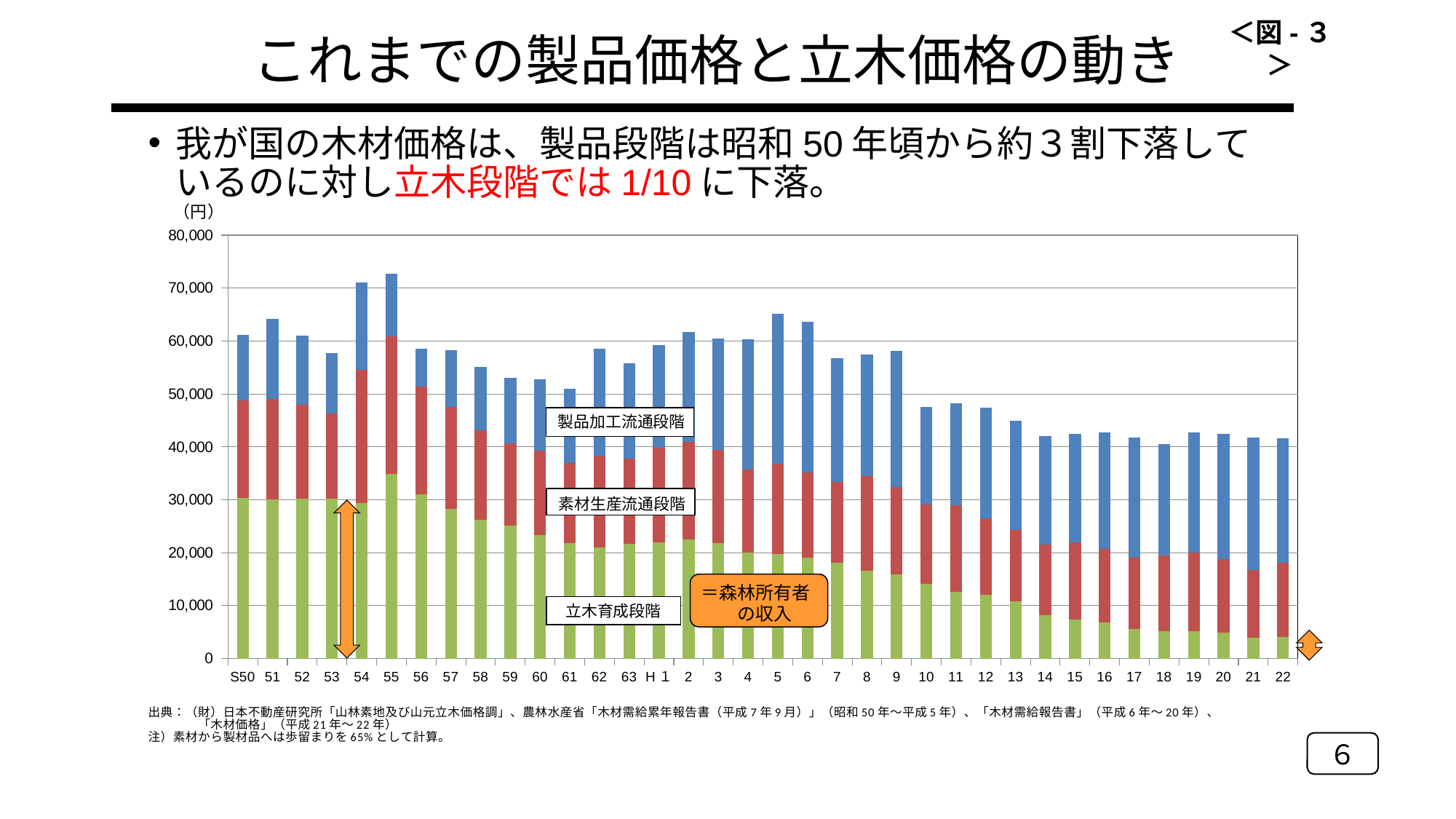

これまでの製品価格と立木価格の動き
＜図-３＞
我が国の木材価格は、製品段階は昭和50年頃から約３割下落しているのに対し立木段階では1/10に下落。

### Chart

| Category |  |  |  |
|---|---|---|---|
| S50 | 30347.692307692298 | 18421.538461538457 | 12430.769230769229 |
| 51 | 30123.076923076896 | 18953.846153846156 | 15123.076923076833 |
| 52 | 30201.538461538457 | 17798.46153846153 | 13000.0 |
| 53 | 30218.46153846153 | 16089.230769230846 | 11392.30769230768 |
| 54 | 29364.615384615383 | 25250.769230769234 | 16484.615384615383 |
| 55 | 34933.84615384624 | 25989.230769230697 | 11776.923076923073 |
| 56 | 31098.46153846153 | 20286.153846153844 | 7115.384615384617 |
| 57 | 28255.38461538462 | 19283.076923076896 | 10761.538461538561 |
| 58 | 26270.76923076923 | 16806.153846153848 | 12023.076923076838 |
| 59 | 25149.230769230697 | 15466.153846153858 | 12484.615384615387 |
| 60 | 23316.923076923074 | 15913.84615384615 | 13569.23076923085 |
| 61 | 21760.0 | 15163.076923076833 | 14076.923076923073 |
| 62 | 20958.46153846153 | 17349.230769230697 | 20292.307692307695 |
| 63 | 21647.692307692298 | 16198.461538461523 | 17953.846153846156 |
| H１ | 21972.30769230769 | 17873.846153846152 | 19453.846153846152 |
| 2 | 22453.846153846152 | 18469.230769230697 | 20776.923076923085 |
| 3 | 21855.38461538462 | 17529.230769230697 | 21115.38461538462 |
| 4 | 20092.30769230769 | 15599.999999999907 | 24707.692307692298 |
| 5 | 19806.153846153844 | 16963.076923076896 | 28430.769230769234 |
| 6 | 19080.0 | 16150.769230769227 | 28369.230769230697 |
| 7 | 18046.153846153844 | 15338.461538461523 | 23415.38461538462 |
| 8 | 16630.76923076923 | 17830.76923076923 | 23038.46153846153 |
| 9 | 15866.153846153858 | 16595.38461538462 | 25738.46153846153 |
| 10 | 14140.0 | 14936.923076923073 | 18423.076923076896 |
| 11 | 12601.53846153856 | 16321.53846153856 | 19376.923076923078 |
| 12 | 11990.769230769229 | 14470.769230769229 | 20938.46153846153 |
| 13 | 10841.53846153856 | 13466.153846153858 | 20592.30769230769 |
| 14 | 8203.076923076824 | 13335.384615384603 | 20461.538461538457 |
| 15 | 7386.153846153895 | 14613.84615384615 | 20400.0 |
| 16 | 6780.0 | 13989.23076923085 | 21930.76923076923 |
| 17 | 5581.538461538461 | 13495.384615384603 | 22723.076923076896 |
| 18 | 5126.153846153895 | 14412.30769230768 | 20961.538461538457 |
| 19 | 5183.0769230769665 | 14816.923076923073 | 22700.0 |
| 20 | 4867.692307692309 | 13901.53846153856 | 23630.76923076923 |
| 21 | 3920.0 | 12849.23076923085 | 24930.76923076923 |
| 22 | 4083.076923076923 | 14070.769230769229 | 23446.153846153848 |
＝森林所有者
　　の収入

６